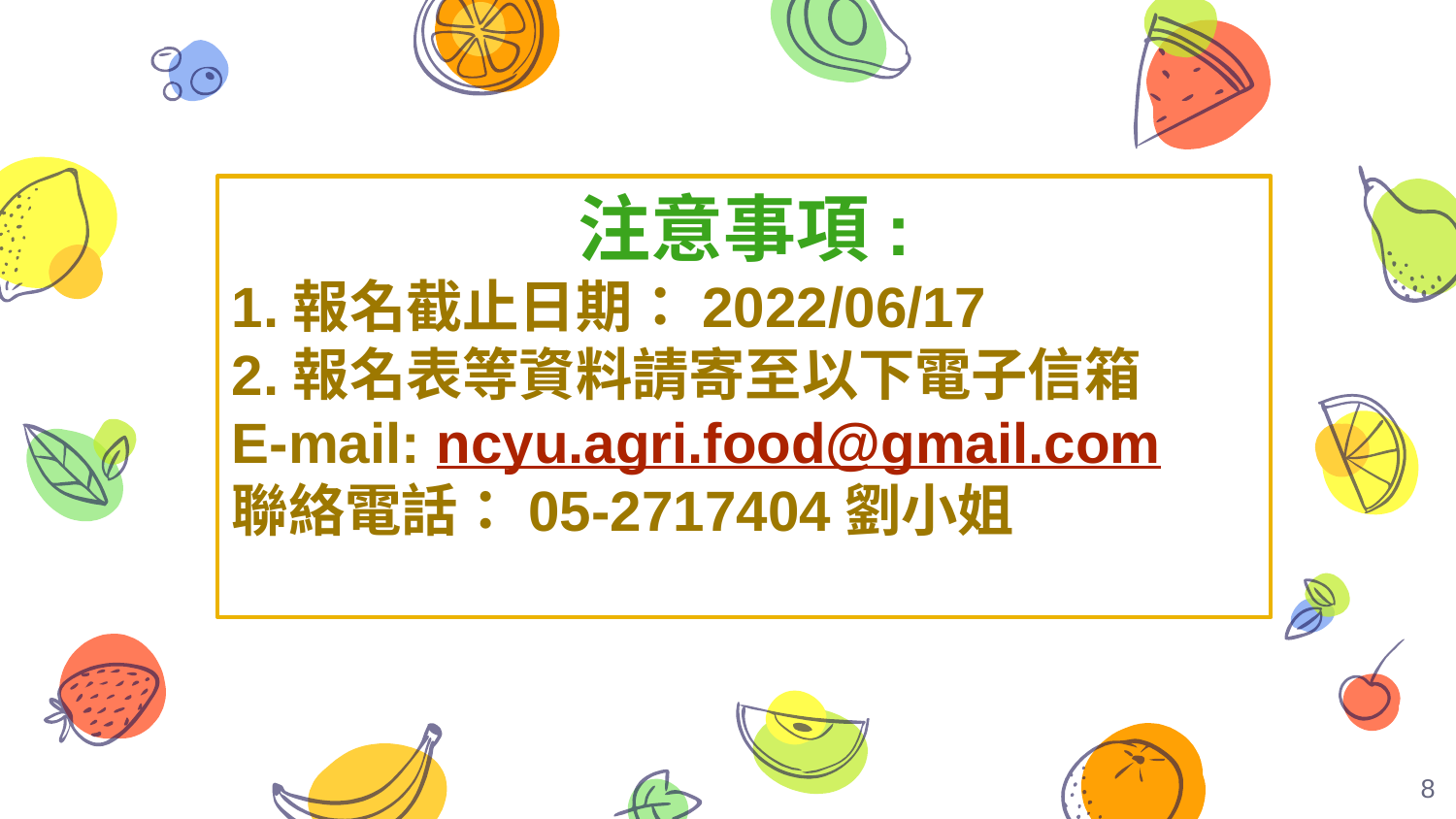

注意事項:
1.報名截止日期：2022/06/17
2.報名表等資料請寄至以下電子信箱
E-mail: ncyu.agri.food@gmail.com
聯絡電話：05-2717404劉小姐

8